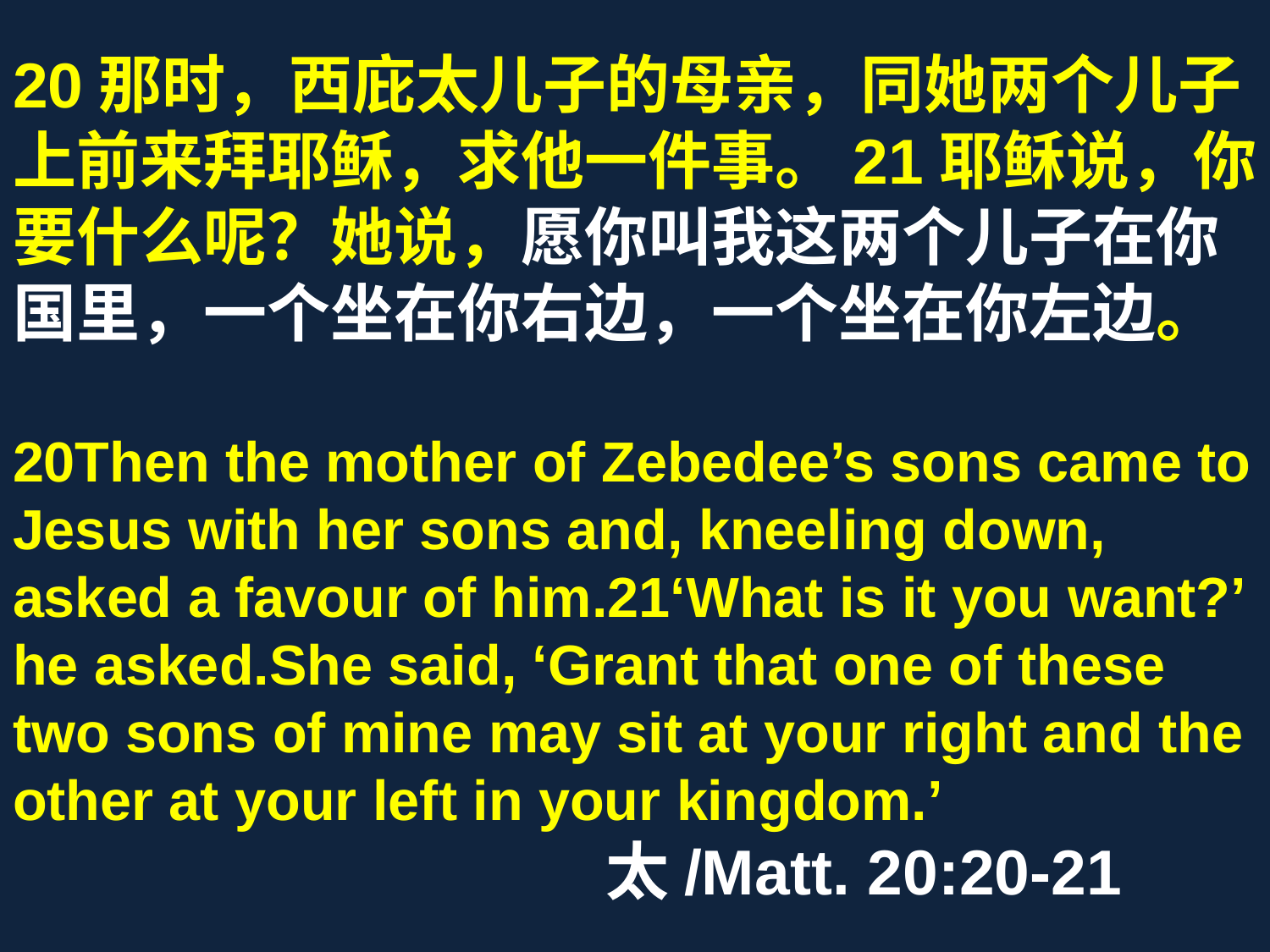

20那时，西庇太儿子的母亲，同她两个儿子上前来拜耶稣，求他一件事。21耶稣说，你要什么呢？她说，愿你叫我这两个儿子在你国里，一个坐在你右边，一个坐在你左边。
20Then the mother of Zebedee’s sons came to Jesus with her sons and, kneeling down, asked a favour of him.21‘What is it you want?’ he asked.She said, ‘Grant that one of these two sons of mine may sit at your right and the other at your left in your kingdom.’
                                     太/Matt. 20:20-21